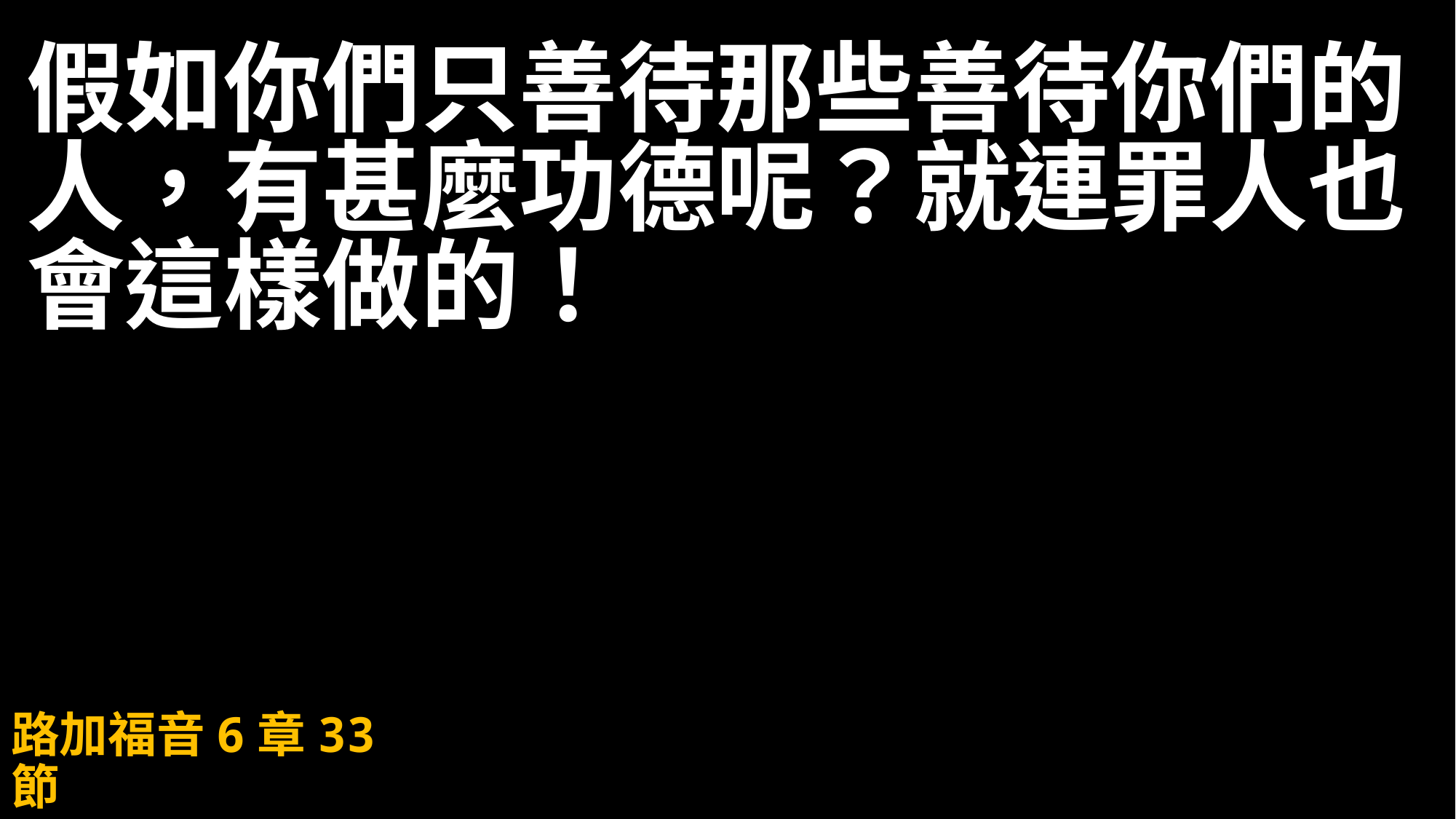

假如你們只善待那些善待你們的人，有甚麼功德呢？就連罪人也會這樣做的！
路加福音6章33節